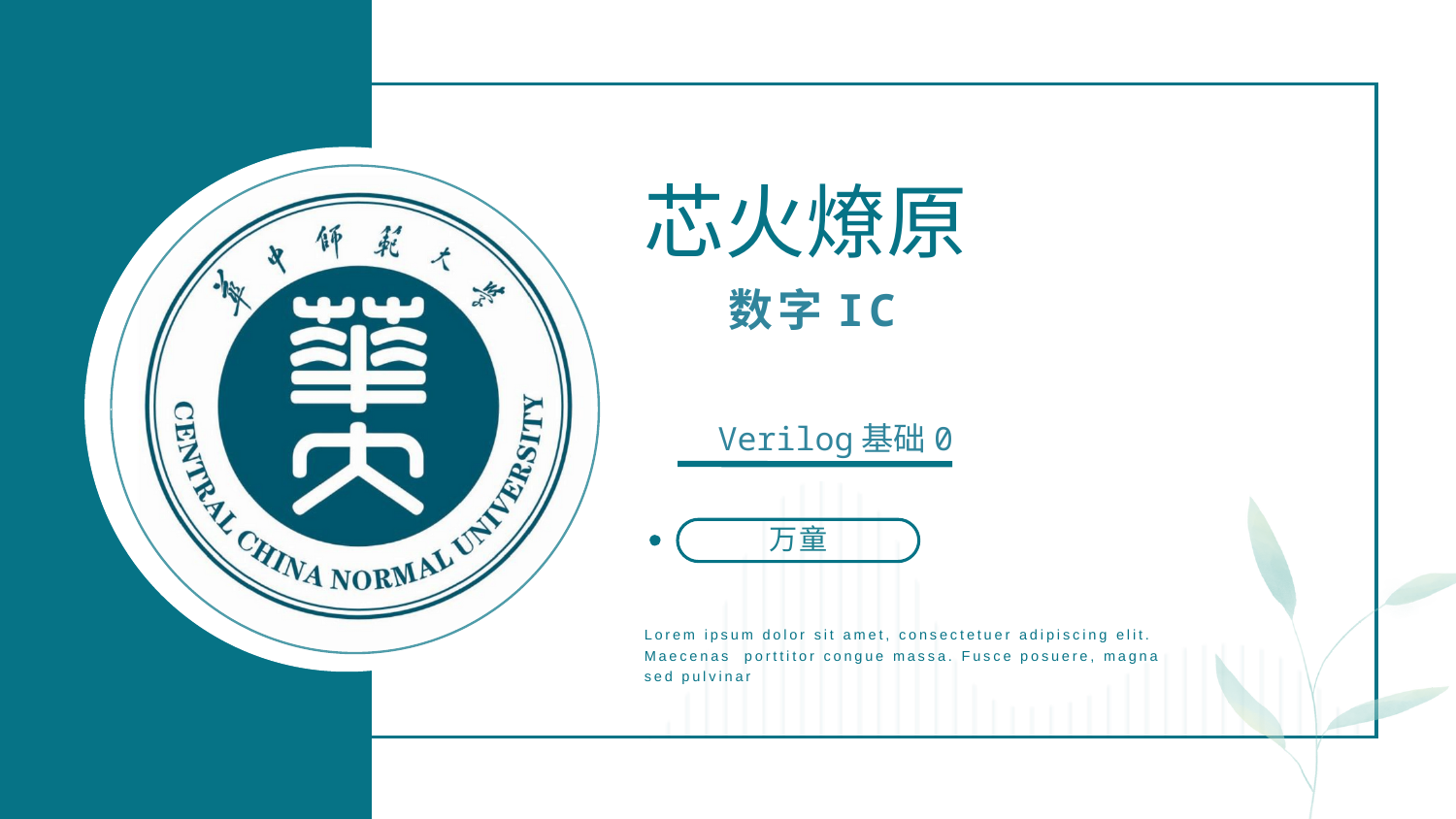

芯火燎原
数字IC
Verilog基础0

万童

Lorem ipsum dolor sit amet, consectetuer adipiscing elit. Maecenas  porttitor congue massa. Fusce posuere, magna sed pulvinar